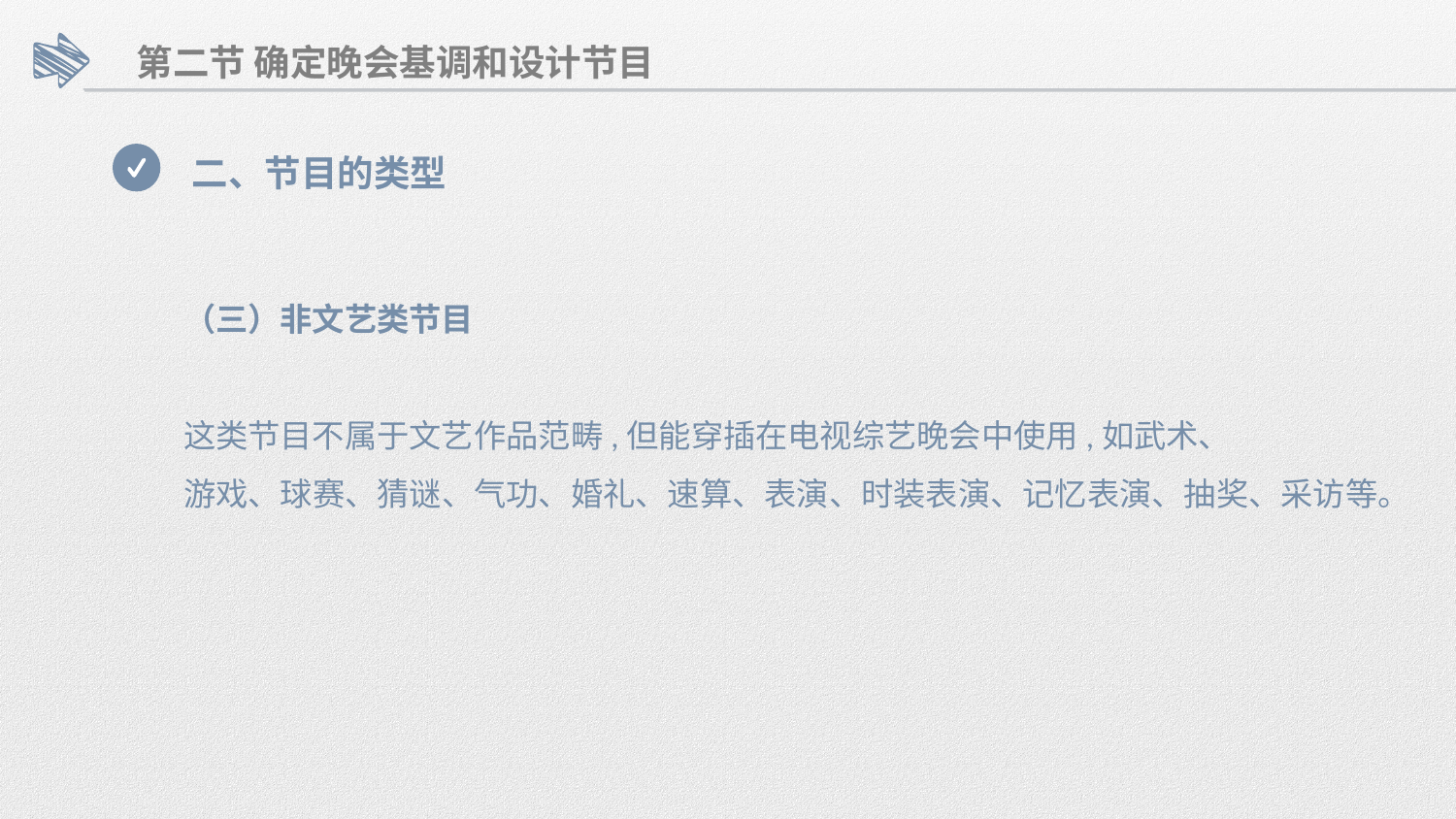

第二节 确定晚会基调和设计节目
二、节目的类型

（三）非文艺类节目

这类节目不属于文艺作品范畴,但能穿插在电视综艺晚会中使用,如武术、
游戏、球赛、猜谜、气功、婚礼、速算、表演、时装表演、记忆表演、抽奖、采访等。